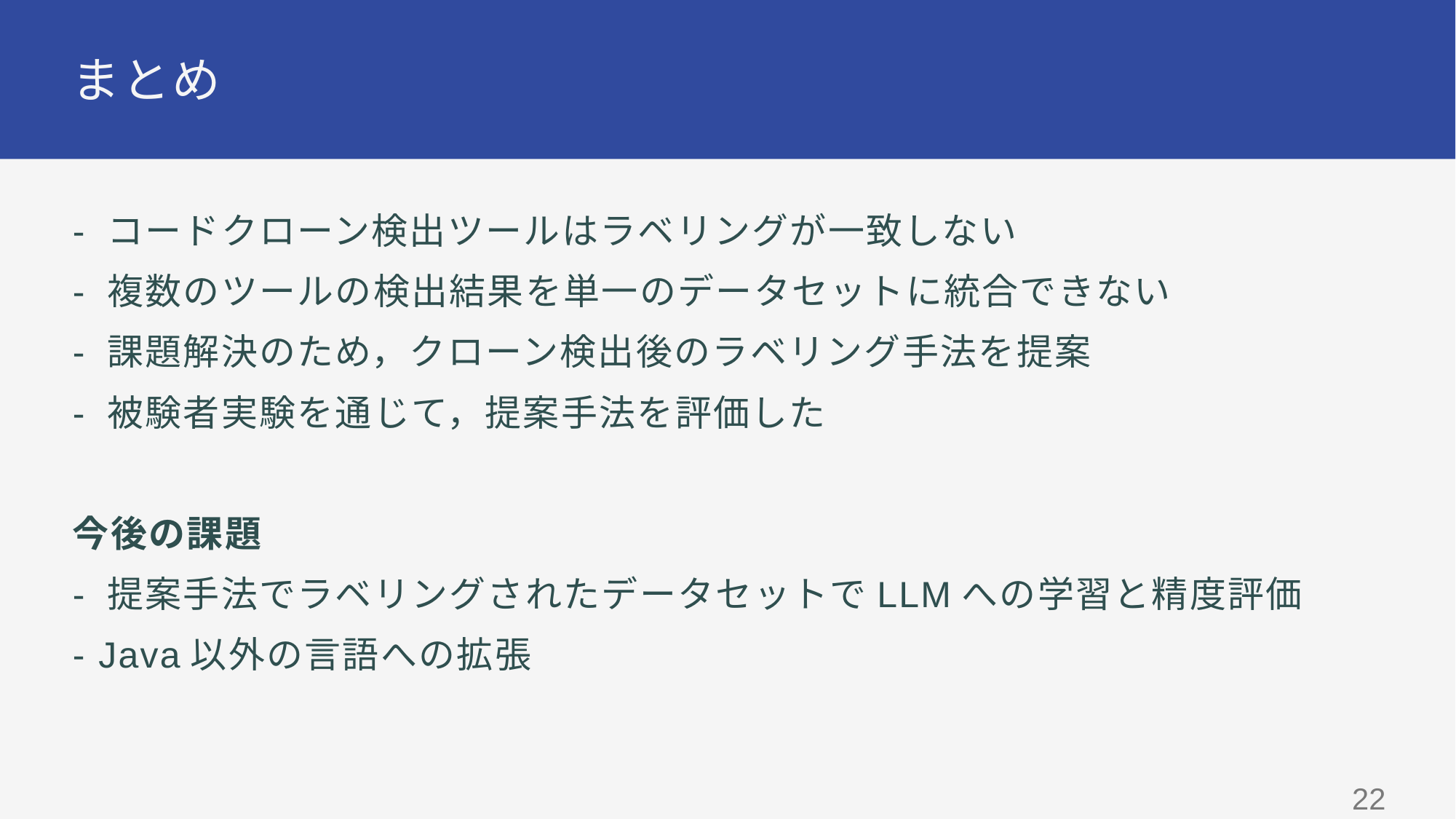

# まとめ
- コードクローン検出ツールはラベリングが一致しない
- 複数のツールの検出結果を単一のデータセットに統合できない
- 課題解決のため，クローン検出後のラベリング手法を提案
- 被験者実験を通じて，提案手法を評価した

今後の課題
- 提案手法でラベリングされたデータセットでLLMへの学習と精度評価
- Java以外の言語への拡張

22